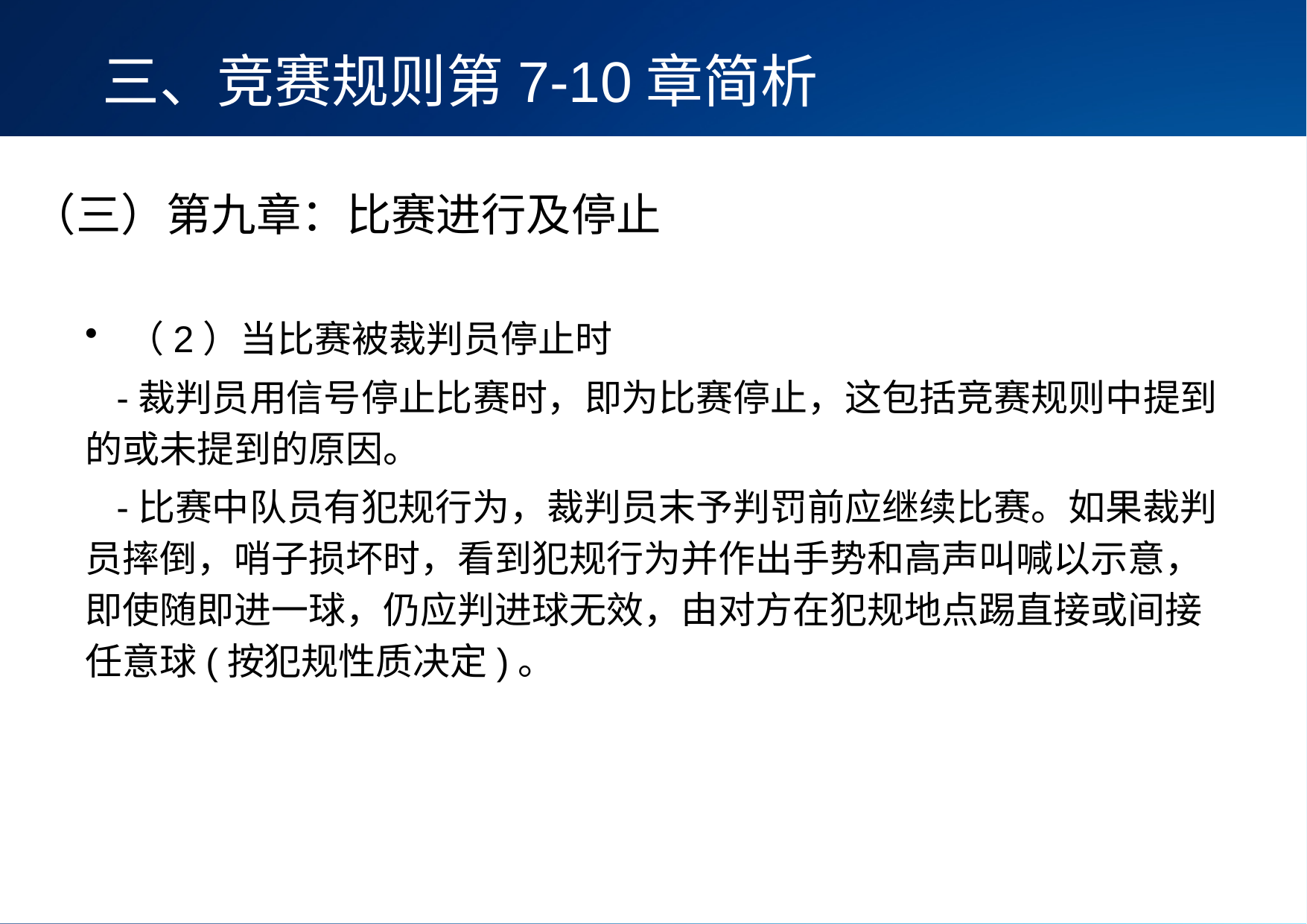

三、竞赛规则第7-10章简析

（三）第九章：比赛进行及停止
（2）当比赛被裁判员停止时
   -裁判员用信号停止比赛时，即为比赛停止，这包括竞赛规则中提到的或未提到的原因。
   -比赛中队员有犯规行为，裁判员末予判罚前应继续比赛。如果裁判员摔倒，哨子损坏时，看到犯规行为并作出手势和高声叫喊以示意，即使随即进一球，仍应判进球无效，由对方在犯规地点踢直接或间接任意球(按犯规性质决定)。